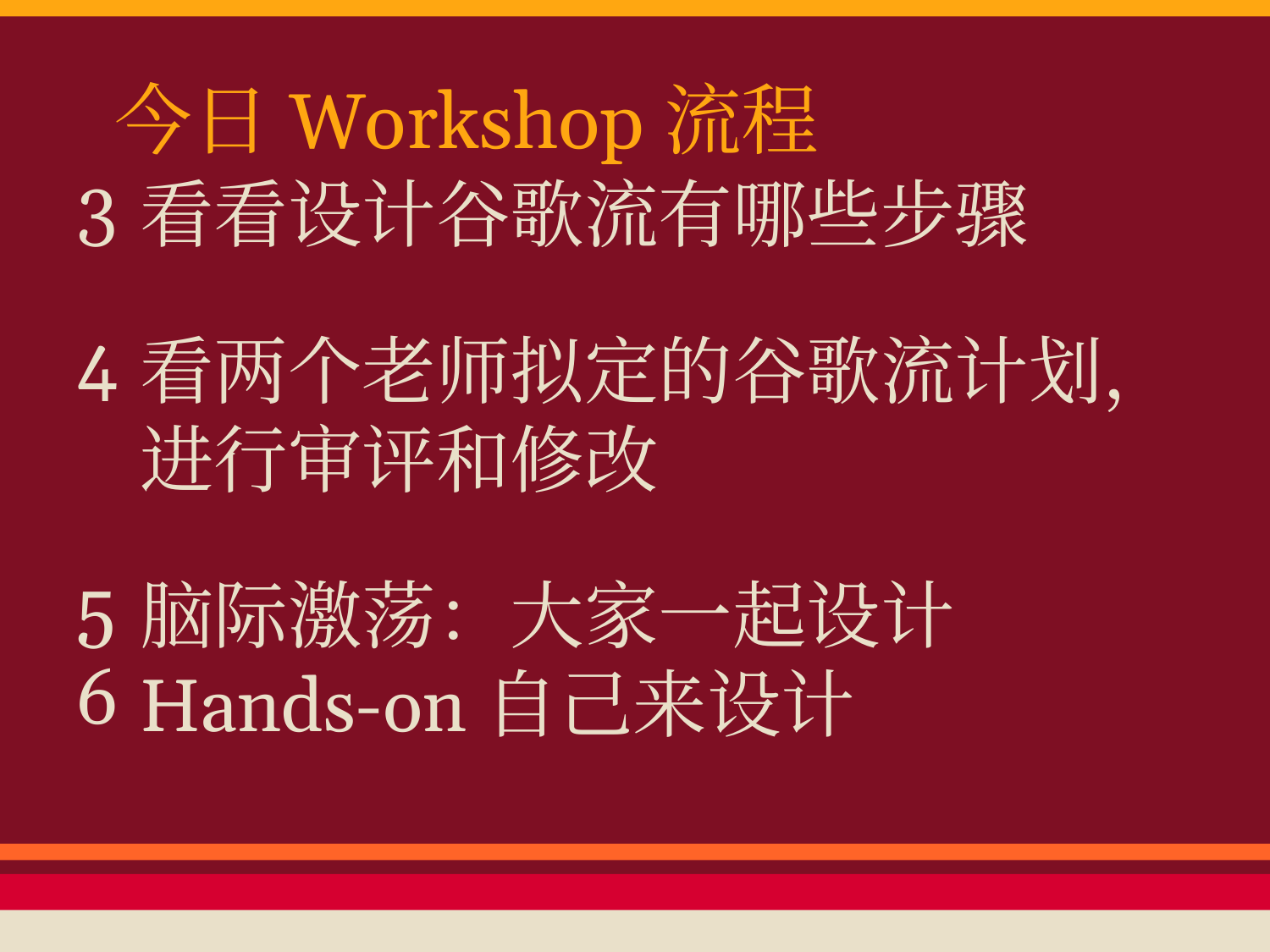

# 今日Workshop流程
看看设计谷歌流有哪些步骤

看两个老师拟定的谷歌流计划，进行审评和修改

脑际激荡：大家一起设计
Hands-on自己来设计